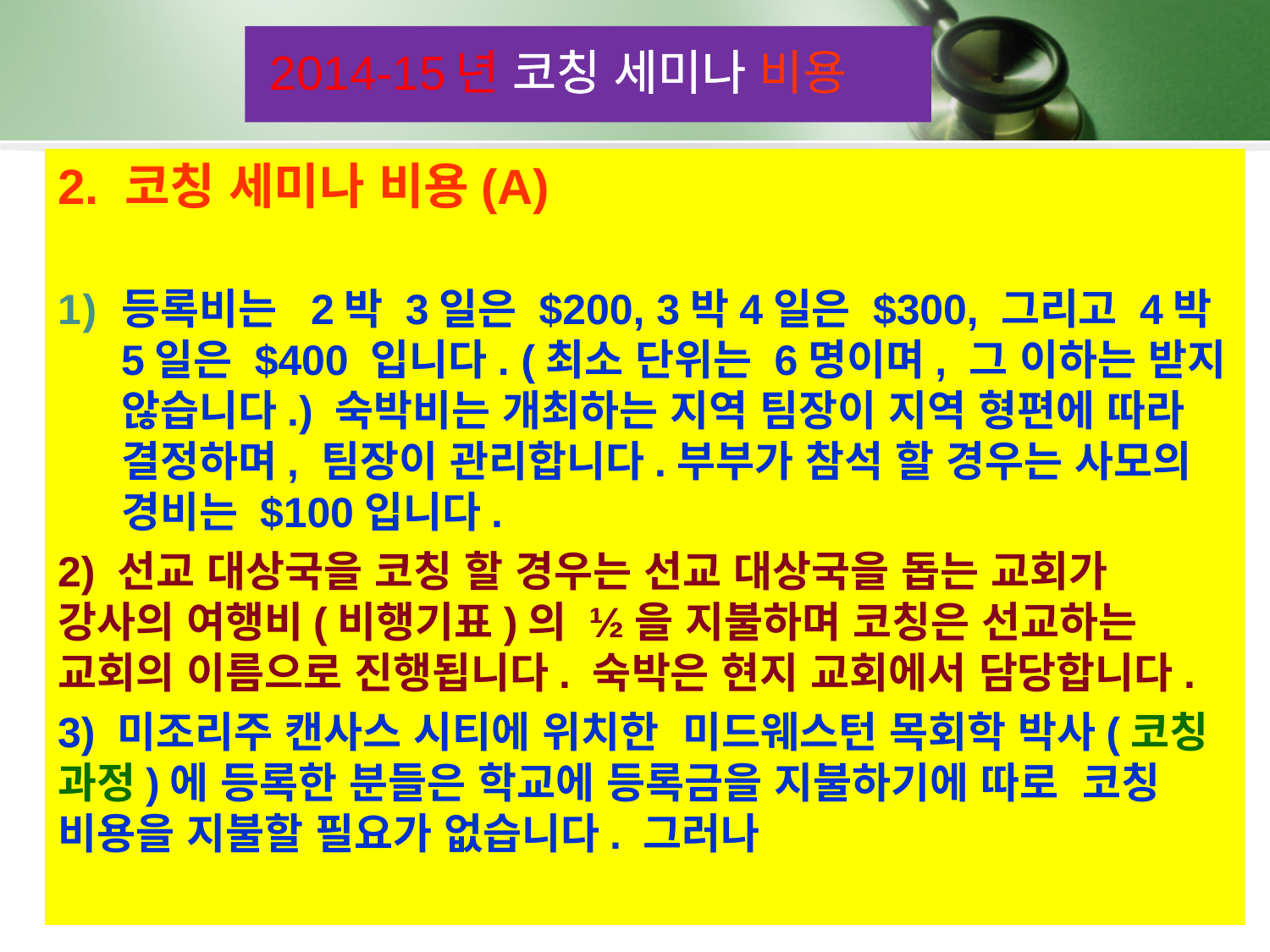

2014-15년 코칭 세미나 비용
2. 코칭 세미나 비용(A)

등록비는  2박 3일은 $200, 3박4일은 $300, 그리고 4박 5일은 $400 입니다. (최소 단위는 6명이며, 그 이하는 받지 않습니다.) 숙박비는 개최하는 지역 팀장이 지역 형편에 따라 결정하며, 팀장이 관리합니다.부부가 참석 할 경우는 사모의 경비는 $100입니다.
2) 선교 대상국을 코칭 할 경우는 선교 대상국을 돕는 교회가 강사의 여행비(비행기표)의 ½을 지불하며 코칭은 선교하는 교회의 이름으로 진행됩니다. 숙박은 현지 교회에서 담당합니다.
3) 미조리주 캔사스 시티에 위치한  미드웨스턴 목회학 박사(코칭 과정)에 등록한 분들은 학교에 등록금을 지불하기에 따로  코칭 비용을 지불할 필요가 없습니다. 그러나